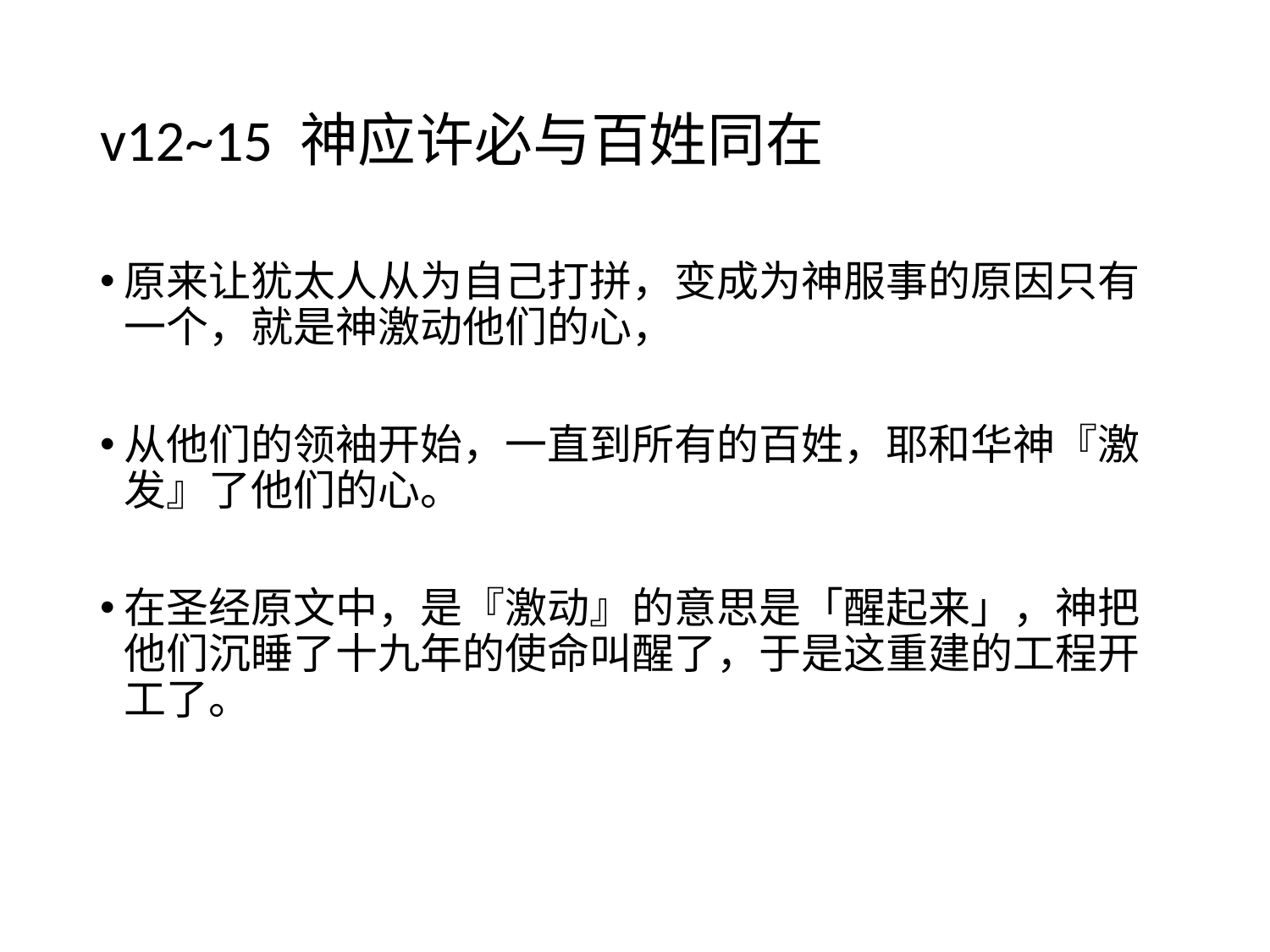

# v12~15 神应许必与百姓同在
原来让犹太人从为自己打拼，变成为神服事的原因只有一个，就是神激动他们的心，

从他们的领袖开始，一直到所有的百姓，耶和华神『激发』了他们的心。

在圣经原文中，是『激动』的意思是「醒起来」，神把他们沉睡了十九年的使命叫醒了，于是这重建的工程开工了。